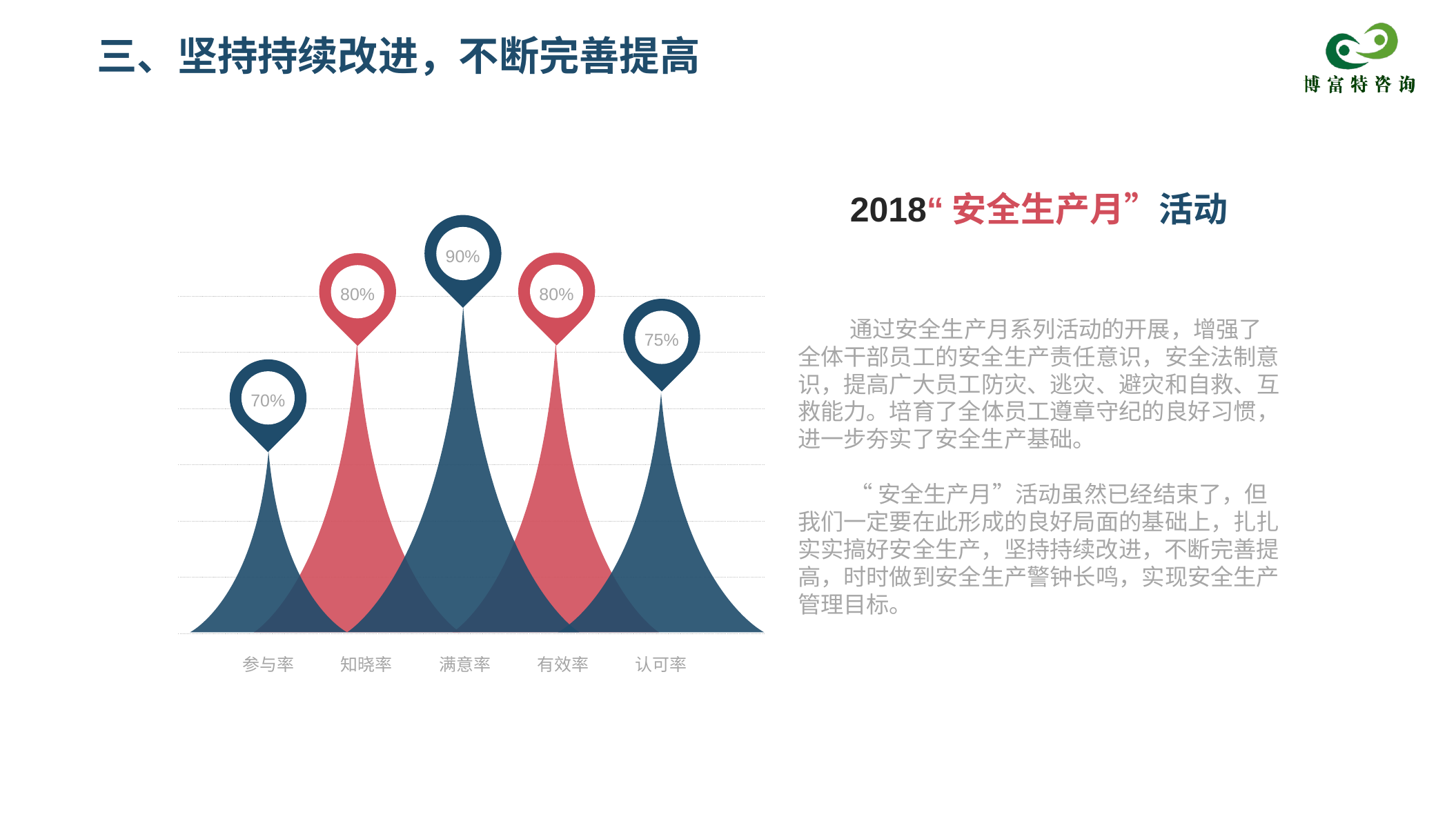

三、坚持持续改进，不断完善提高
2018“安全生产月”活动

90%

80%

80%

75%

通过安全生产月系列活动的开展，增强了全体干部员工的安全生产责任意识，安全法制意识，提高广大员工防灾、逃灾、避灾和自救、互救能力。培育了全体员工遵章守纪的良好习惯，进一步夯实了安全生产基础。

“安全生产月”活动虽然已经结束了，但我们一定要在此形成的良好局面的基础上，扎扎实实搞好安全生产，坚持持续改进，不断完善提高，时时做到安全生产警钟长鸣，实现安全生产管理目标。

70%

参与率
知晓率
满意率
有效率
认可率